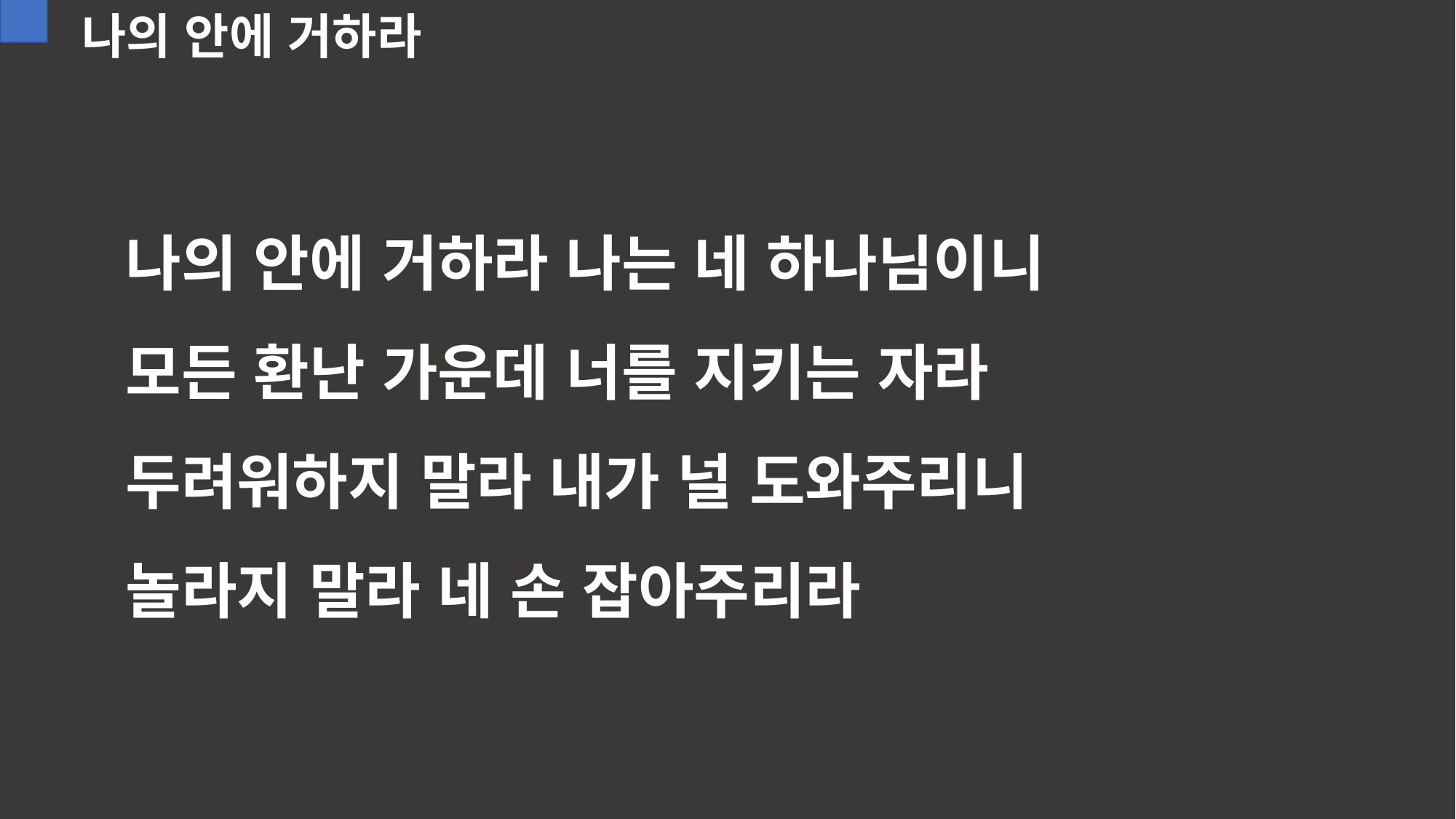

나의 안에 거하라

나의 안에 거하라 나는 네 하나님이니
모든 환난 가운데 너를 지키는 자라
두려워하지 말라 내가 널 도와주리니
놀라지 말라 네 손 잡아주리라